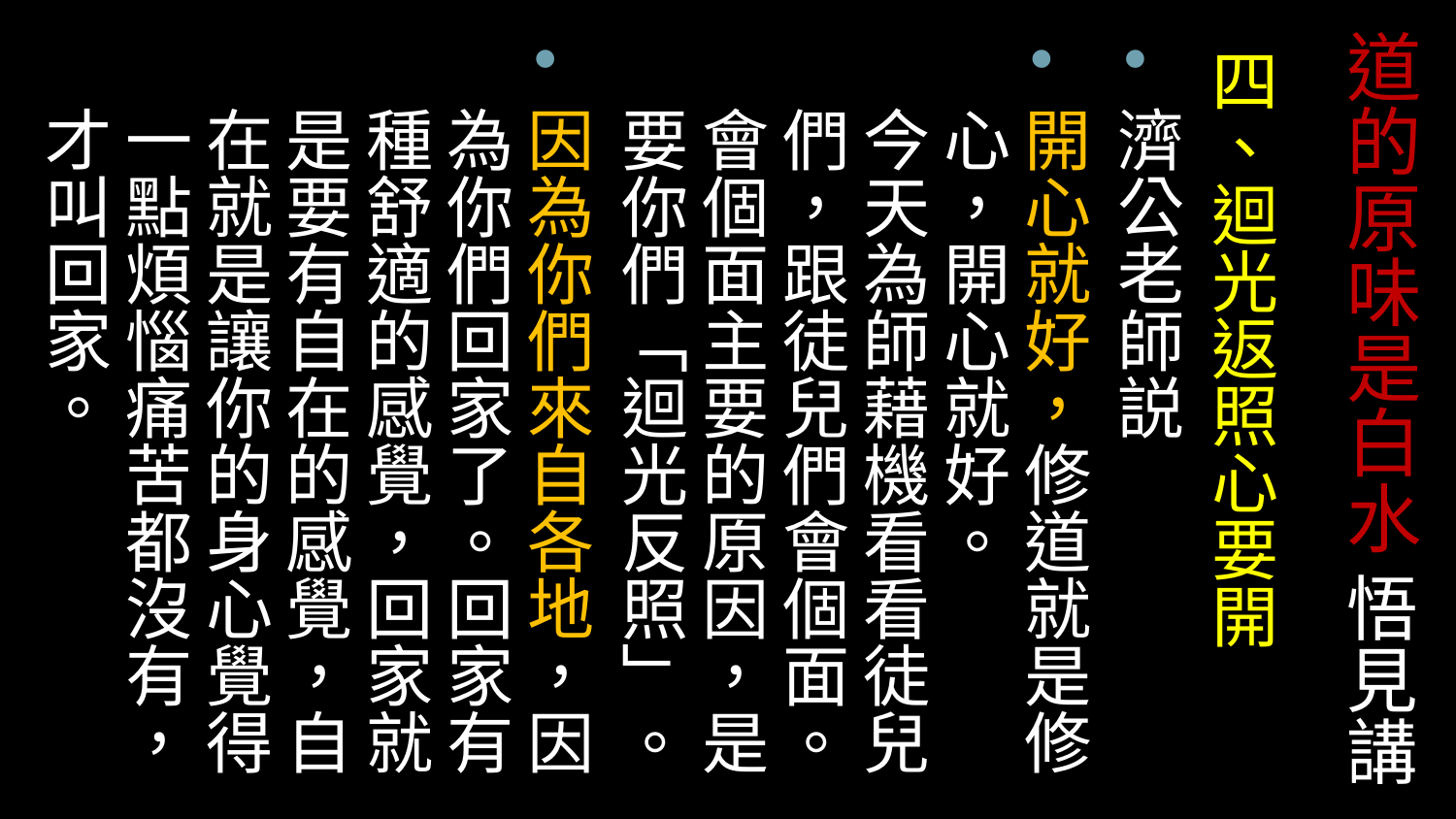

# 道的原味是白水 悟見講
四、迴光返照心要開
濟公老師説
開心就好，修道就是修心，開心就好。
今天為師藉機看看徒兒們，跟徒兒們會個面。會個面主要的原因，是要你們「迴光反照」。
因為你們來自各地，因為你們回家了。回家有種舒適的感覺，回家就是要有自在的感覺，自在就是讓你的身心覺得一點煩惱痛苦都沒有，才叫回家。